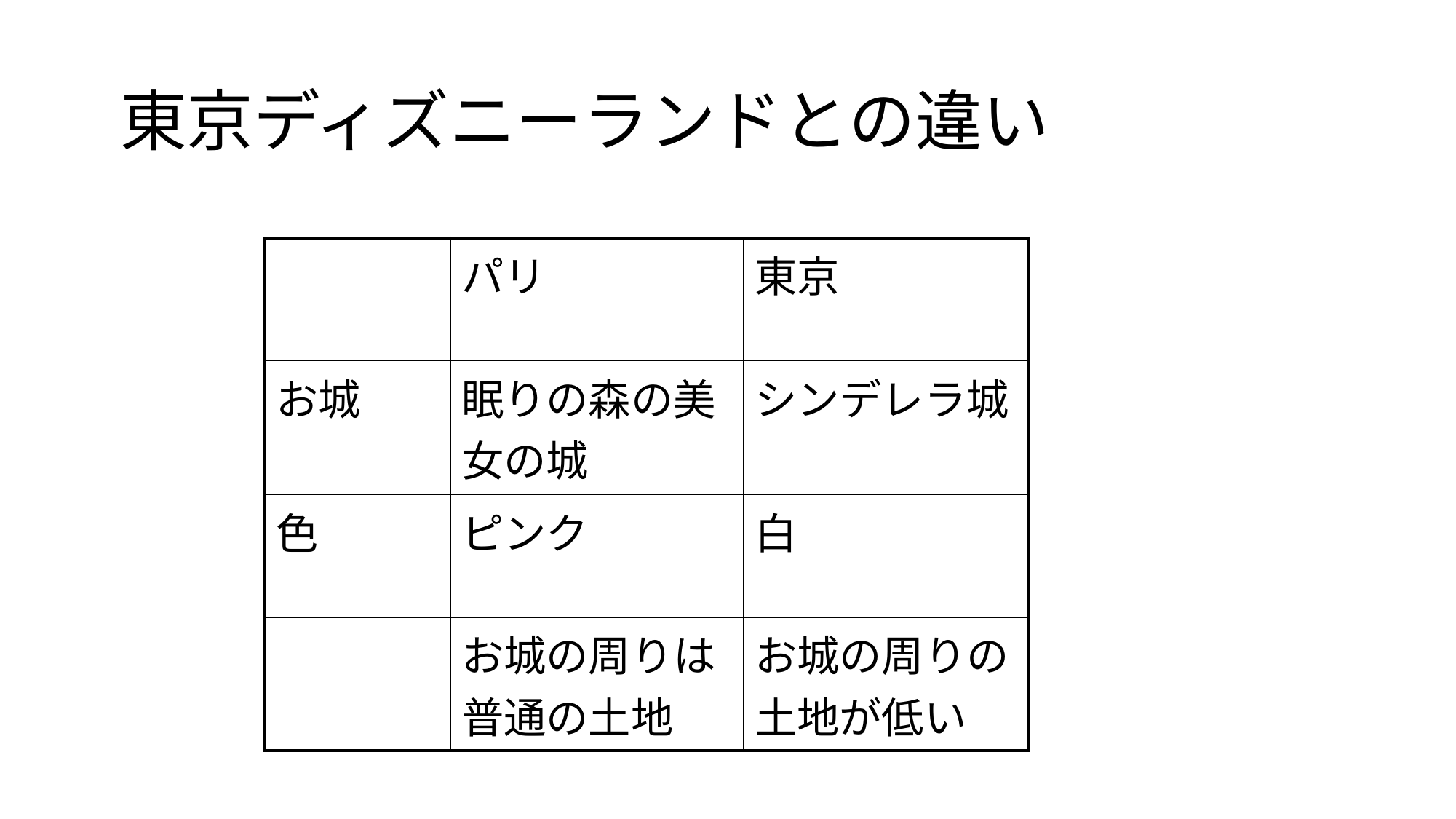

# 東京ディズニーランドとの違い
|  | パリ | 東京 |
| --- | --- | --- |
| お城 | 眠りの森の美女の城 | シンデレラ城 |
| 色 | ピンク | 白 |
|  | お城の周りは普通の土地 | お城の周りの土地が低い |